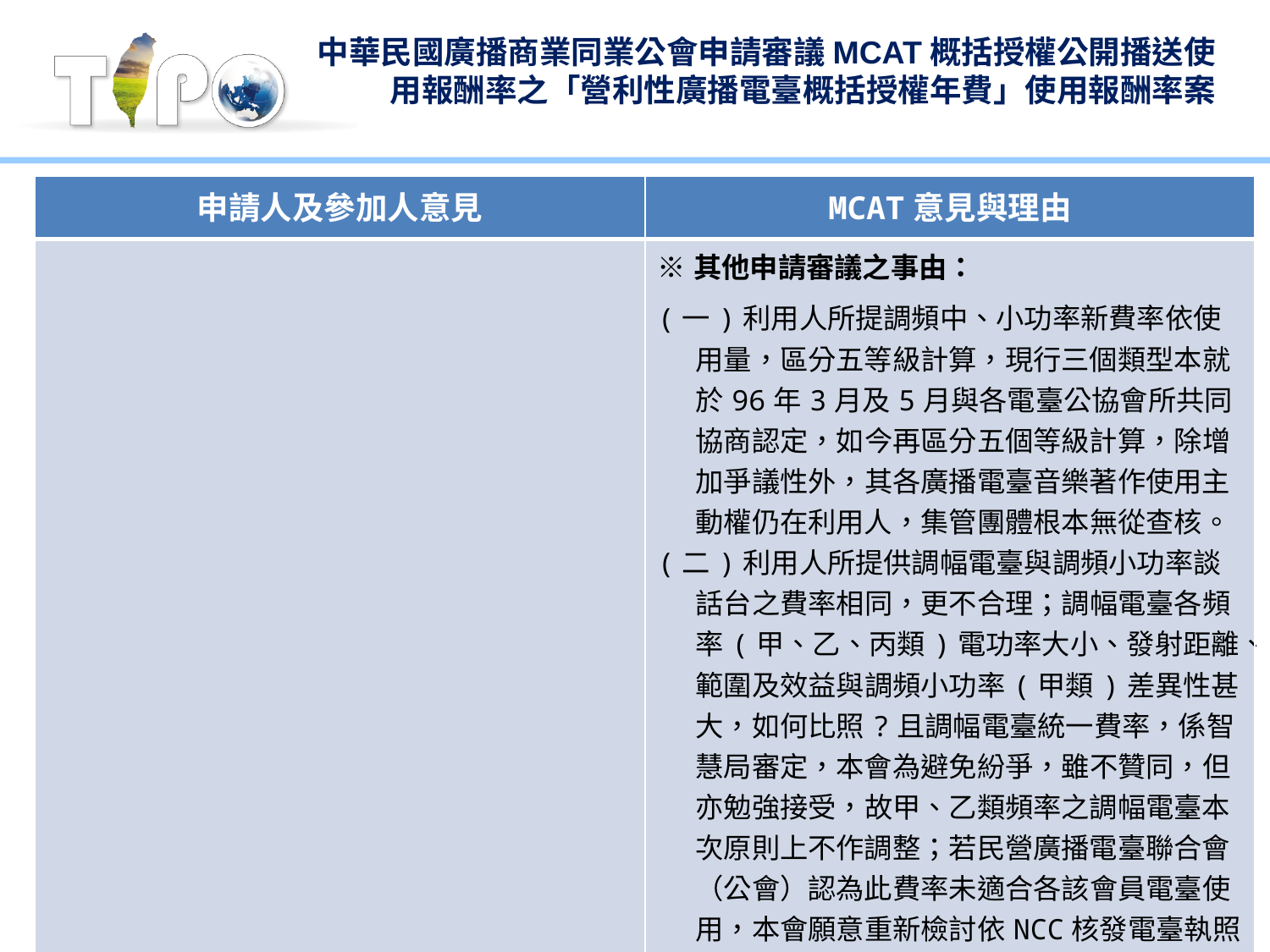

# 中華民國廣播商業同業公會申請審議MCAT概括授權公開播送使用報酬率之「營利性廣播電臺概括授權年費」使用報酬率案
| 申請人及參加人意見 | MCAT意見與理由 |
| --- | --- |
|  | ※其他申請審議之事由： (一)利用人所提調頻中、小功率新費率依使用量，區分五等級計算，現行三個類型本就於96年3月及5月與各電臺公協會所共同協商認定，如今再區分五個等級計算，除增加爭議性外，其各廣播電臺音樂著作使用主動權仍在利用人，集管團體根本無從查核。 (二)利用人所提供調幅電臺與調頻小功率談話台之費率相同，更不合理；調幅電臺各頻率(甲、乙、丙類)電功率大小、發射距離、範圍及效益與調頻小功率(甲類)差異性甚大，如何比照?且調幅電臺統一費率，係智慧局審定，本會為避免紛爭，雖不贊同，但亦勉強接受，故甲、乙類頻率之調幅電臺本次原則上不作調整；若民營廣播電臺聯合會（公會）認為此費率未適合各該會員電臺使用，本會願意重新檢討依NCC核發電臺執照之頻率類別、電臺功率大小、電臺之屬性、區域市場等條件，訂定不同類別之費率，重新收費。 |
13